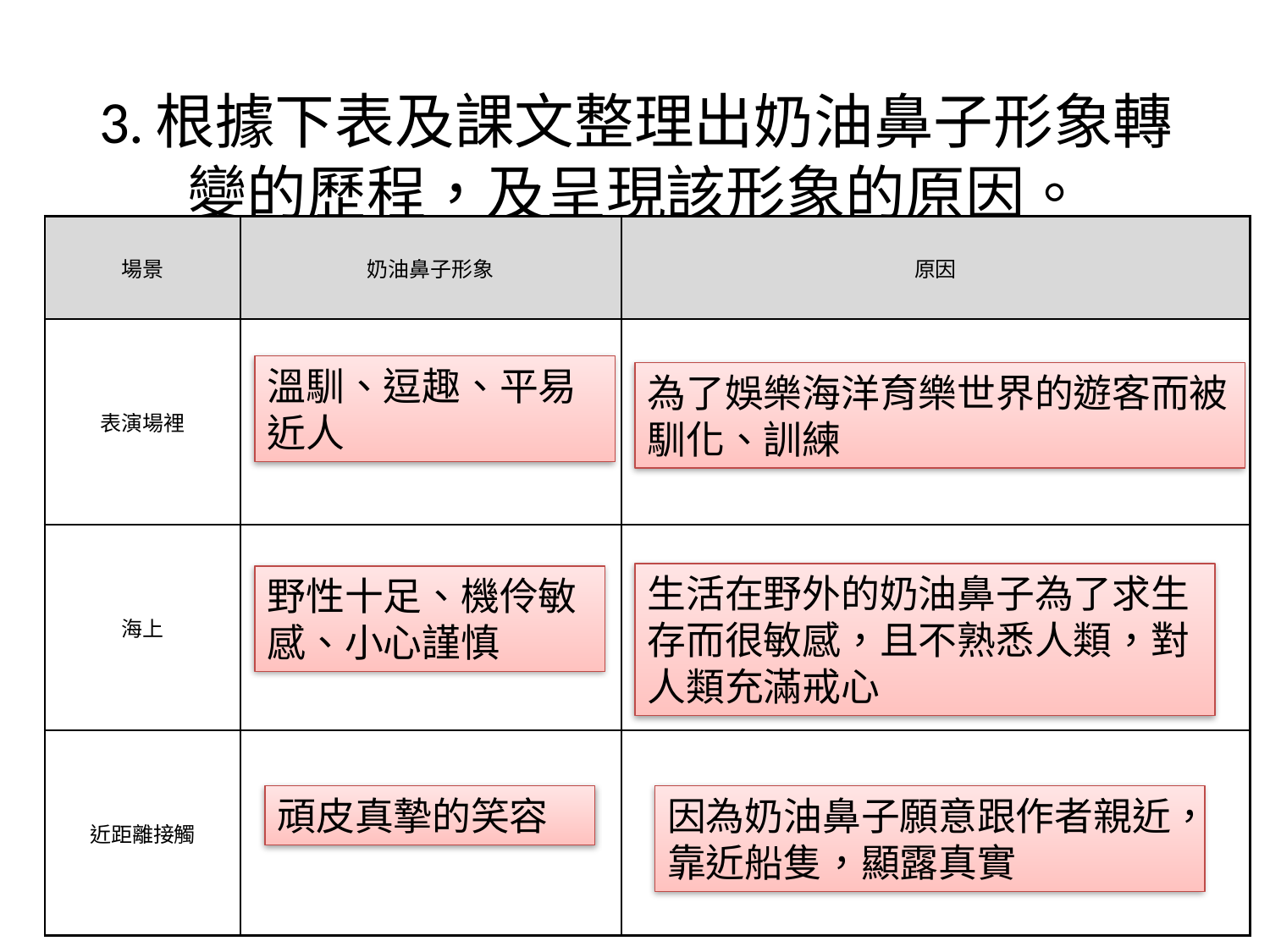

# 3.根據下表及課文整理出奶油鼻子形象轉變的歷程，及呈現該形象的原因。
| 場景 | 奶油鼻子形象 | 原因 |
| --- | --- | --- |
| 表演場裡 | 溫馴、逗趣、平易近人 | 為了娛樂海洋育樂世界的遊客而被馴化、訓練 |
| 海上 | 野性十足、機伶敏感、小心謹慎 | 生活在野外的奶油鼻子為了求生存而很敏感，且不熟悉人類，對人類充滿戒心 |
| 近距離接觸 | 頑皮真摯的笑容 | 因為奶油鼻子願意跟作者親近，靠近船隻，顯露真實 |
溫馴、逗趣、平易近人
為了娛樂海洋育樂世界的遊客而被馴化、訓練
生活在野外的奶油鼻子為了求生存而很敏感，且不熟悉人類，對人類充滿戒心
野性十足、機伶敏感、小心謹慎
頑皮真摯的笑容
因為奶油鼻子願意跟作者親近，靠近船隻，顯露真實